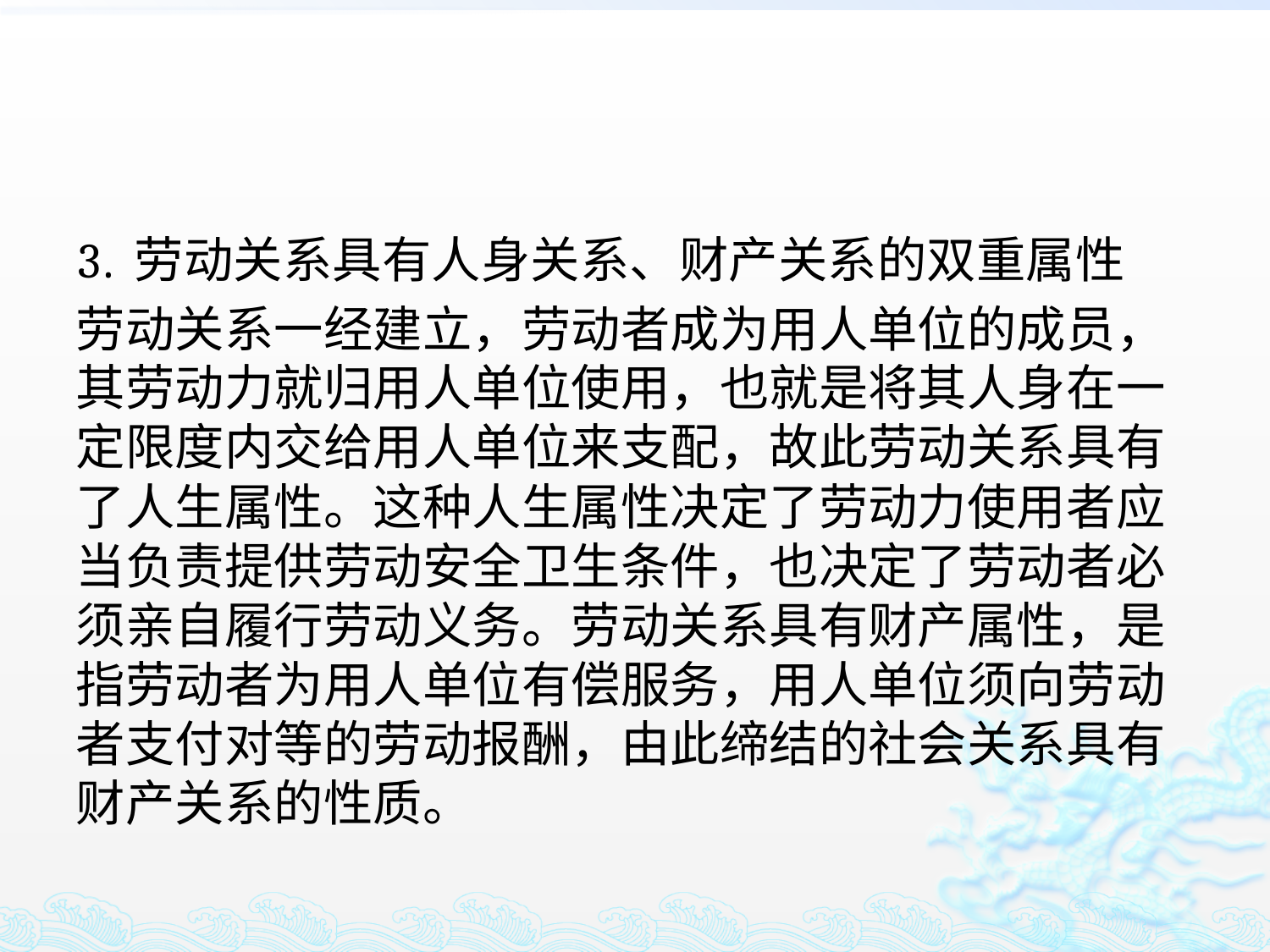

#
3. 劳动关系具有人身关系、财产关系的双重属性
劳动关系一经建立，劳动者成为用人单位的成员，其劳动力就归用人单位使用，也就是将其人身在一定限度内交给用人单位来支配，故此劳动关系具有了人生属性。这种人生属性决定了劳动力使用者应当负责提供劳动安全卫生条件，也决定了劳动者必须亲自履行劳动义务。劳动关系具有财产属性，是指劳动者为用人单位有偿服务，用人单位须向劳动者支付对等的劳动报酬，由此缔结的社会关系具有财产关系的性质。